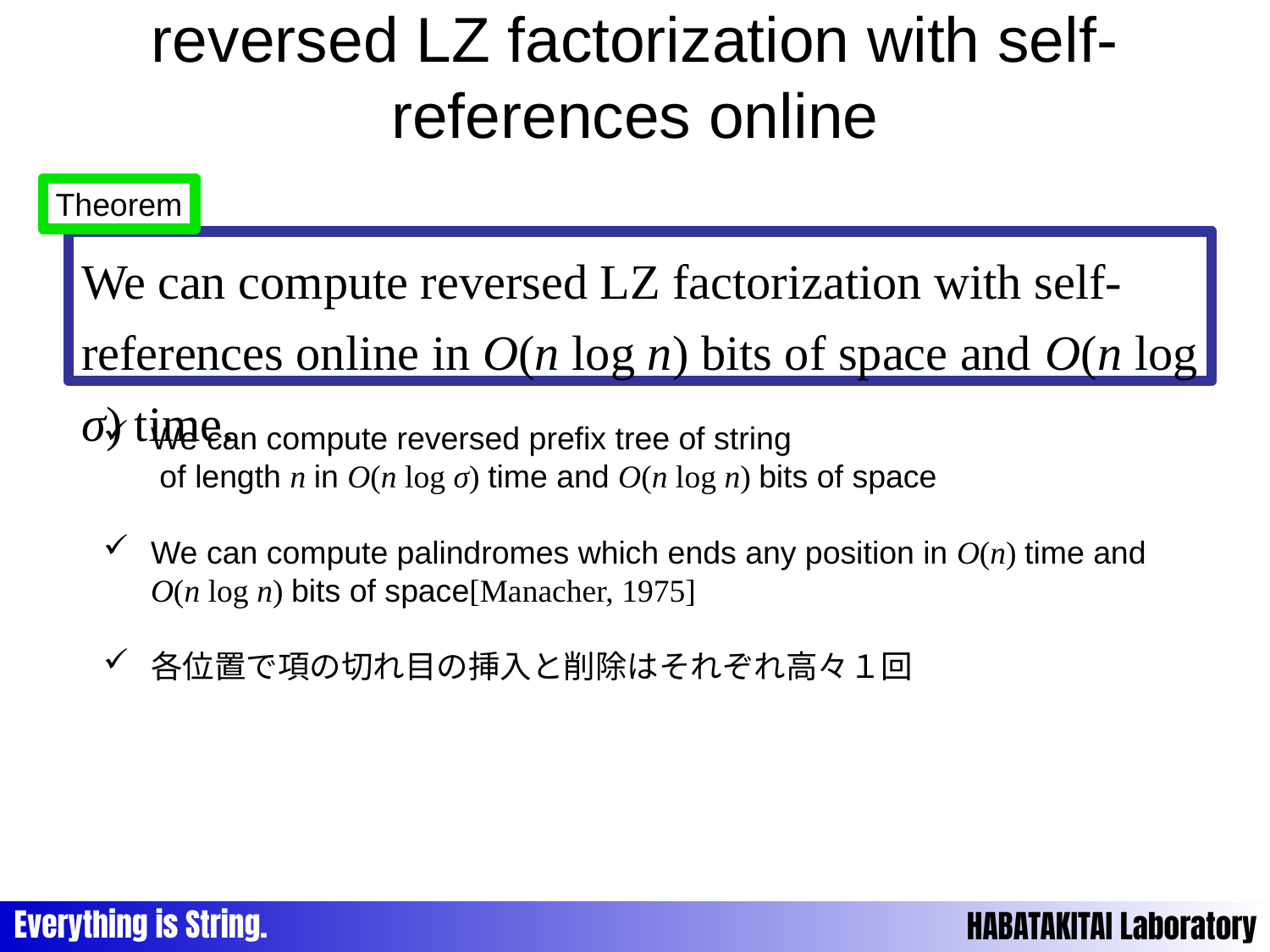

# reversed LZ factorization with self-references online
Theorem
We can compute reversed LZ factorization with self-references online in O(n log n) bits of space and O(n log σ) time.
We can compute reversed prefix tree of string
 of length n in O(n log σ) time and O(n log n) bits of space

We can compute palindromes which ends any position in O(n) time and
O(n log n) bits of space[Manacher, 1975]

各位置で項の切れ目の挿入と削除はそれぞれ高々１回